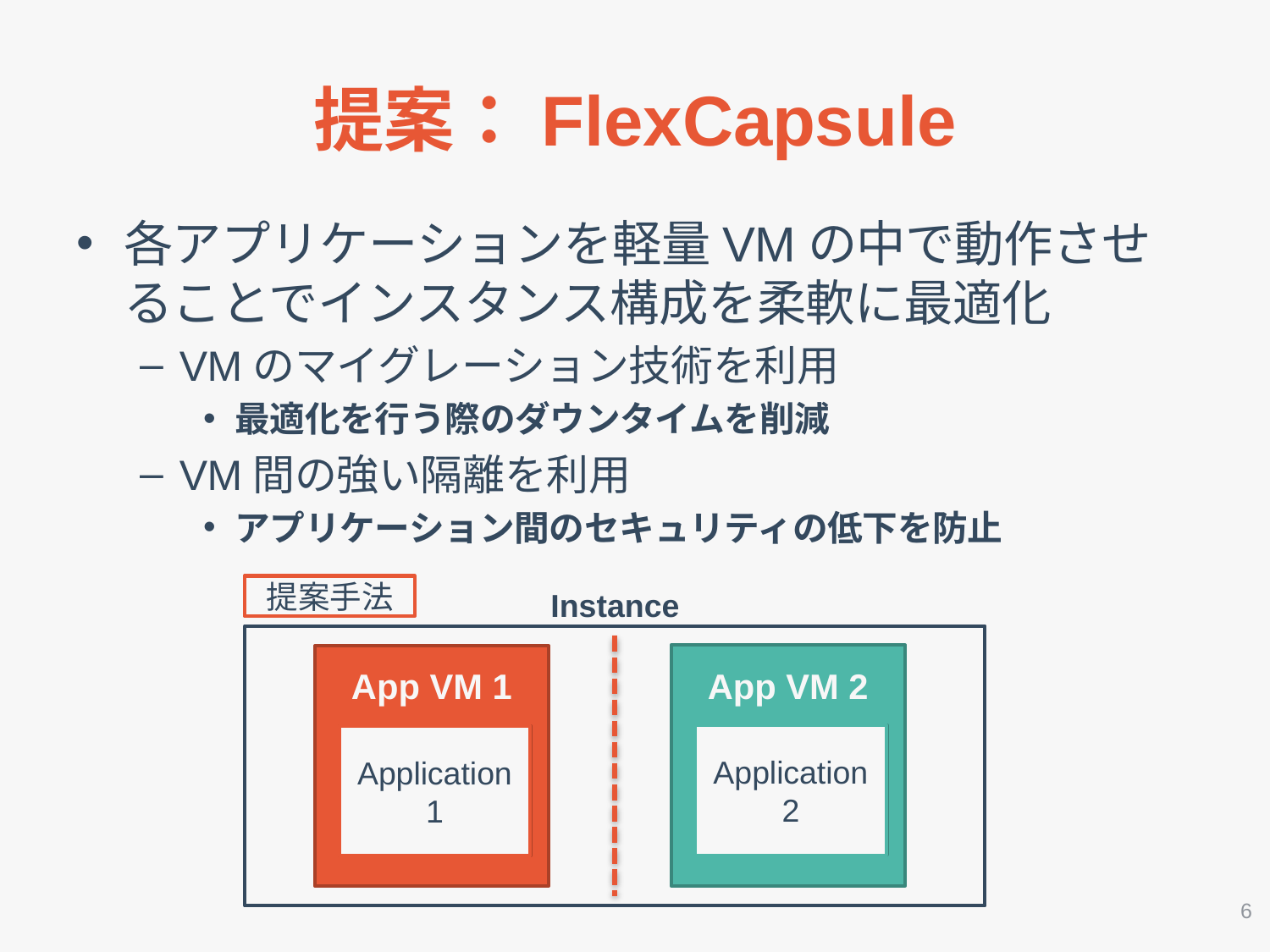

# 提案：FlexCapsule
各アプリケーションを軽量VMの中で動作させることでインスタンス構成を柔軟に最適化
VMのマイグレーション技術を利用
最適化を行う際のダウンタイムを削減
VM間の強い隔離を利用
アプリケーション間のセキュリティの低下を防止
従来
提案手法
Instance

App VM 2

App VM 1

Application
2
Application
2
Application1
Application1
6